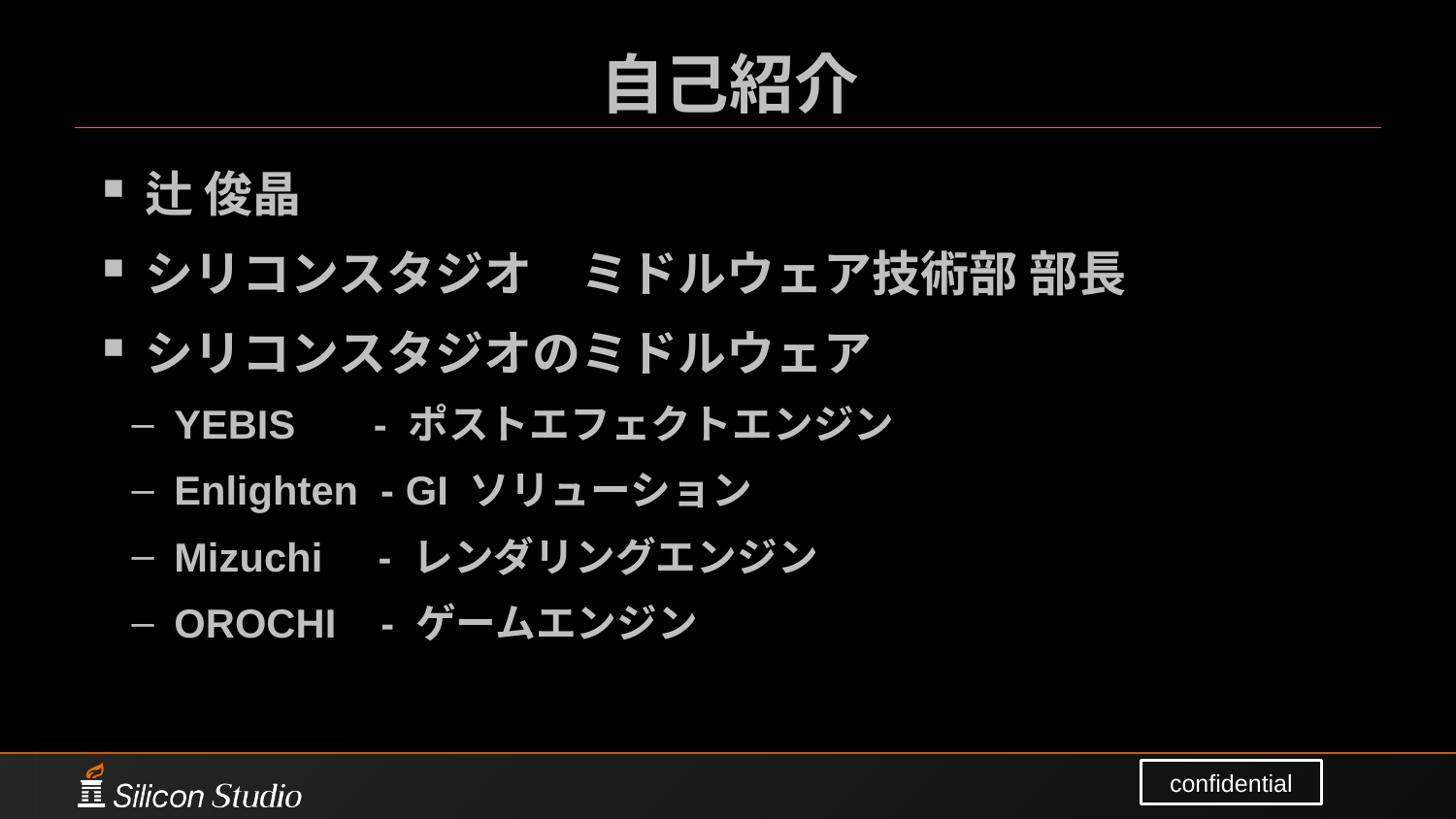

# 自己紹介
辻 俊晶
シリコンスタジオ　ミドルウェア技術部 部長
シリコンスタジオのミドルウェア
YEBIS       - ポストエフェクトエンジン
Enlighten  - GI ソリューション
Mizuchi     - レンダリングエンジン
OROCHI    - ゲームエンジン